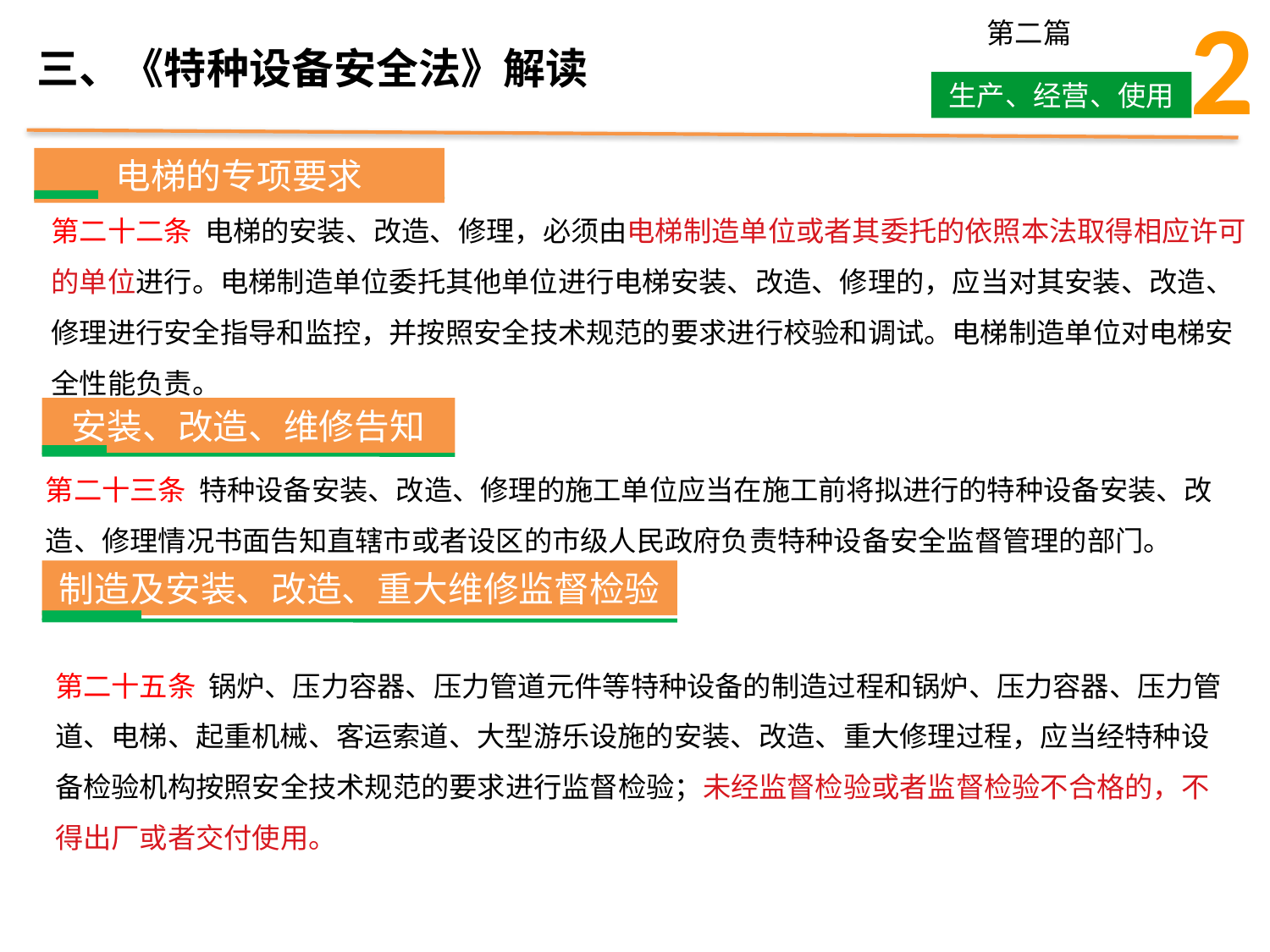

2
第二篇
生产、经营、使用
三、《特种设备安全法》解读
电梯的专项要求

第二十二条  电梯的安装、改造、修理，必须由电梯制造单位或者其委托的依照本法取得相应许可的单位进行。电梯制造单位委托其他单位进行电梯安装、改造、修理的，应当对其安装、改造、修理进行安全指导和监控，并按照安全技术规范的要求进行校验和调试。电梯制造单位对电梯安全性能负责。
安装、改造、维修告知

第二十三条  特种设备安装、改造、修理的施工单位应当在施工前将拟进行的特种设备安装、改造、修理情况书面告知直辖市或者设区的市级人民政府负责特种设备安全监督管理的部门。
制造及安装、改造、重大维修监督检验

第二十五条  锅炉、压力容器、压力管道元件等特种设备的制造过程和锅炉、压力容器、压力管道、电梯、起重机械、客运索道、大型游乐设施的安装、改造、重大修理过程，应当经特种设备检验机构按照安全技术规范的要求进行监督检验；未经监督检验或者监督检验不合格的，不得出厂或者交付使用。